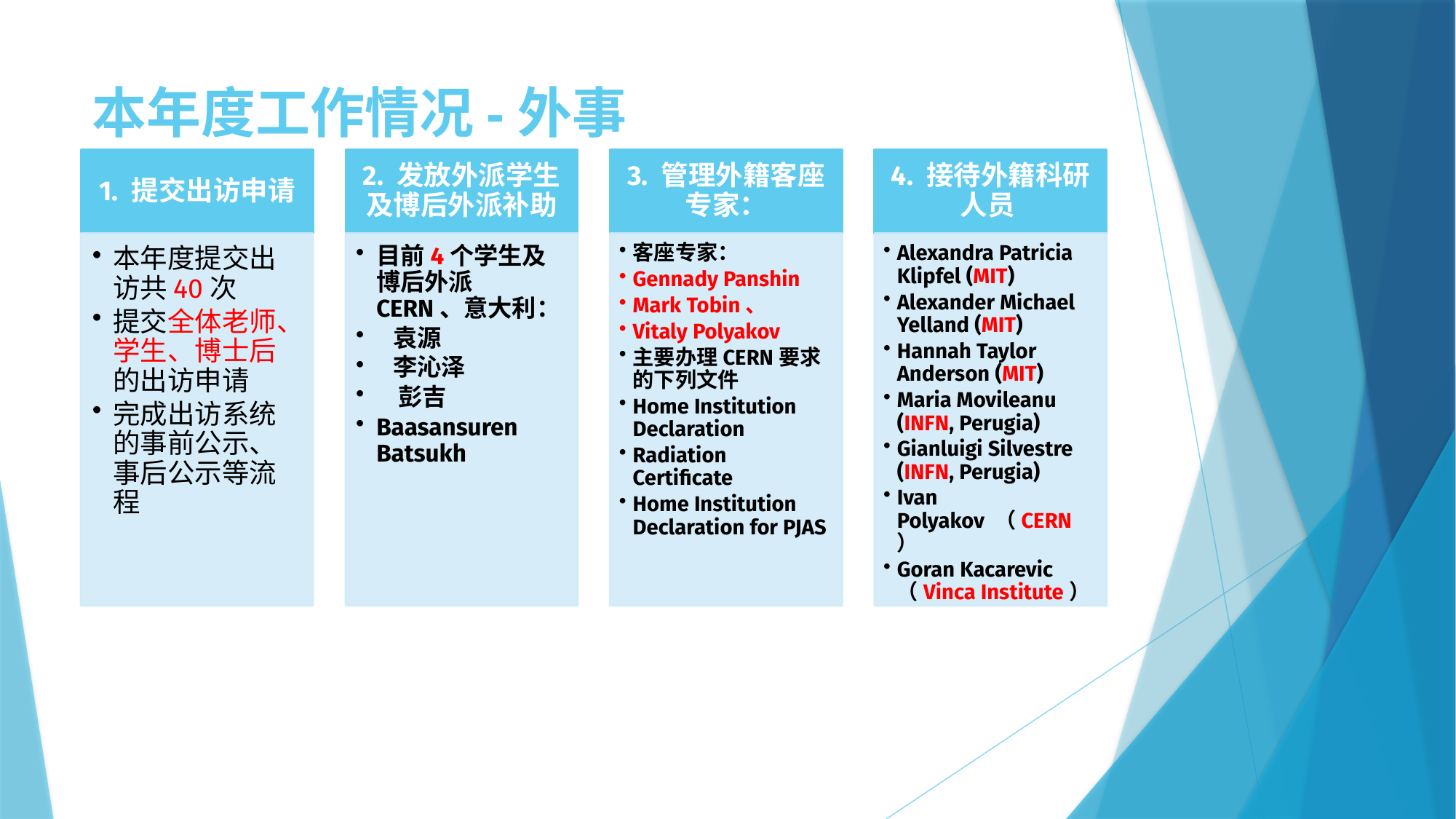

# 本年度工作情况-外事
1. 提交出访申请
本年度提交出访共40次
提交全体老师、学生、博士后的出访申请
完成出访系统的事前公示、事后公示等流程
2. 发放外派学生及博后外派补助
目前4个学生及博后外派CERN、意大利：
  袁源
  李沁泽
   彭吉
Baasansuren Batsukh
3. 管理外籍客座专家：
客座专家：
Gennady Panshin
Mark Tobin、
Vitaly Polyakov
主要办理CERN要求的下列文件
Home Institution Declaration
Radiation Certificate
Home Institution Declaration for PJAS
4. 接待外籍科研人员
Alexandra Patricia Klipfel (MIT)
Alexander Michael Yelland (MIT)
Hannah Taylor Anderson (MIT)
Maria Movileanu (INFN, Perugia)
Gianluigi Silvestre (INFN, Perugia)
Ivan Polyakov （CERN）
Goran Kacarevic （Vinca Institute）